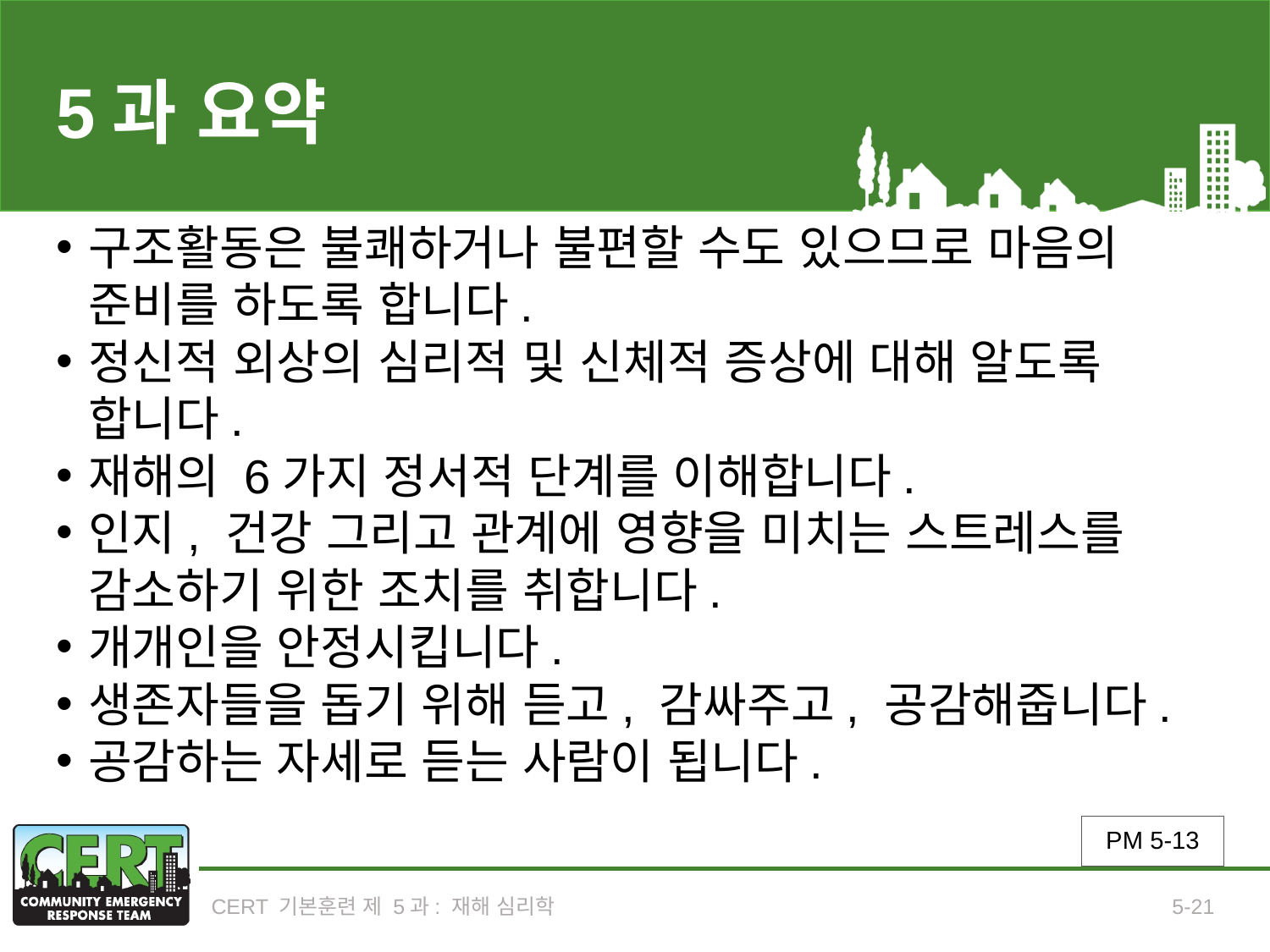

# 5과 요약
구조활동은 불쾌하거나 불편할 수도 있으므로 마음의 준비를 하도록 합니다.
정신적 외상의 심리적 및 신체적 증상에 대해 알도록 합니다.
재해의 6가지 정서적 단계를 이해합니다.
인지, 건강 그리고 관계에 영향을 미치는 스트레스를 감소하기 위한 조치를 취합니다.
개개인을 안정시킵니다.
생존자들을 돕기 위해 듣고, 감싸주고, 공감해줍니다.
공감하는 자세로 듣는 사람이 됩니다.
PM 5-13
CERT 기본훈련 제 5과: 재해 심리학
5-21